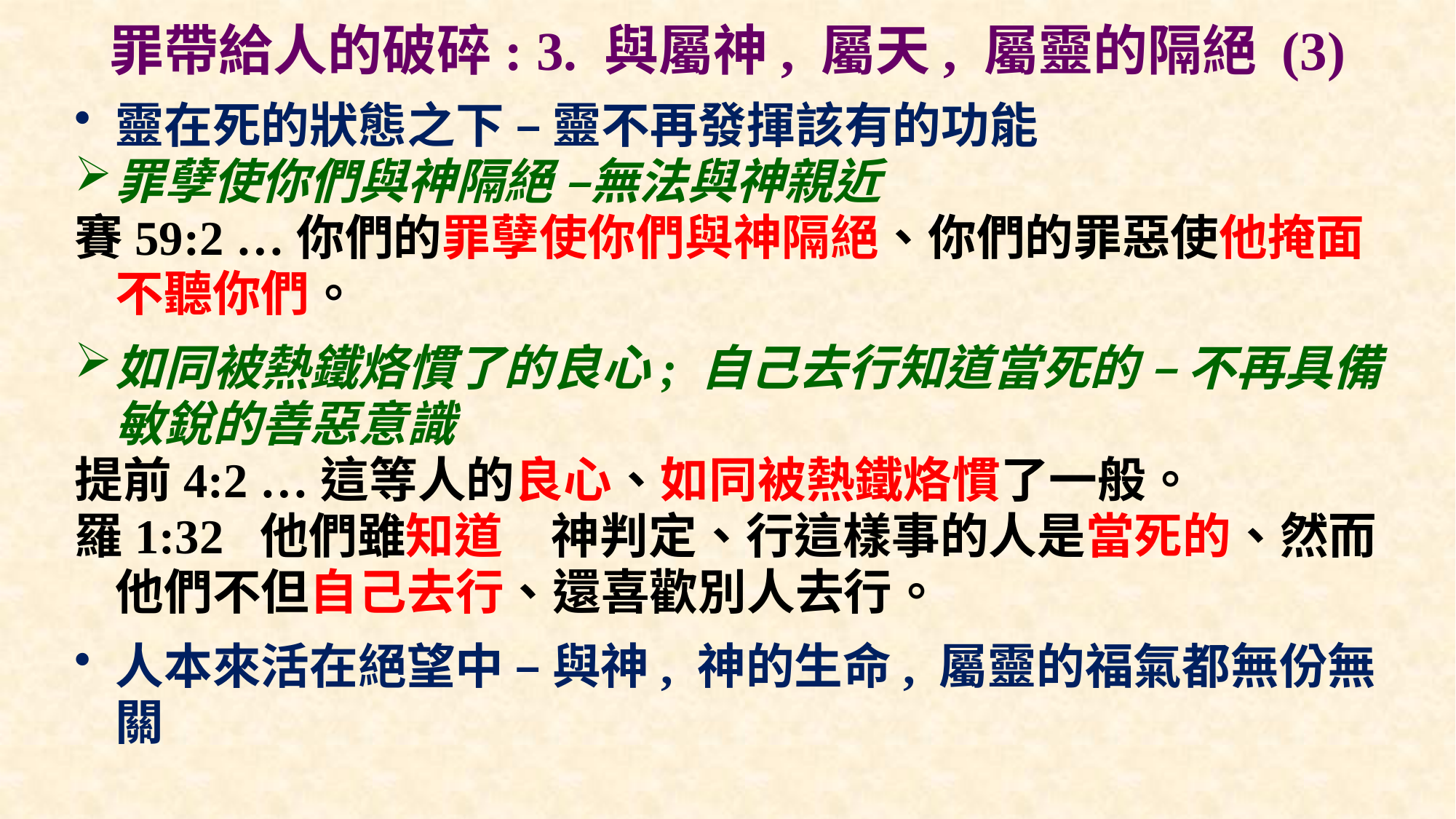

# 罪帶給人的破碎: 3. 與屬神, 屬天, 屬靈的隔絕 (3)
靈在死的狀態之下 – 靈不再發揮該有的功能
罪孽使你們與神隔絕 –無法與神親近
賽59:2 …你們的罪孽使你們與神隔絕、你們的罪惡使他掩面不聽你們。
如同被熱鐵烙慣了的良心; 自己去行知道當死的 – 不再具備敏銳的善惡意識
提前4:2 …這等人的良心、如同被熱鐵烙慣了一般。
羅1:32  他們雖知道　神判定、行這樣事的人是當死的、然而他們不但自己去行、還喜歡別人去行。
人本來活在絕望中 – 與神, 神的生命, 屬靈的福氣都無份無關